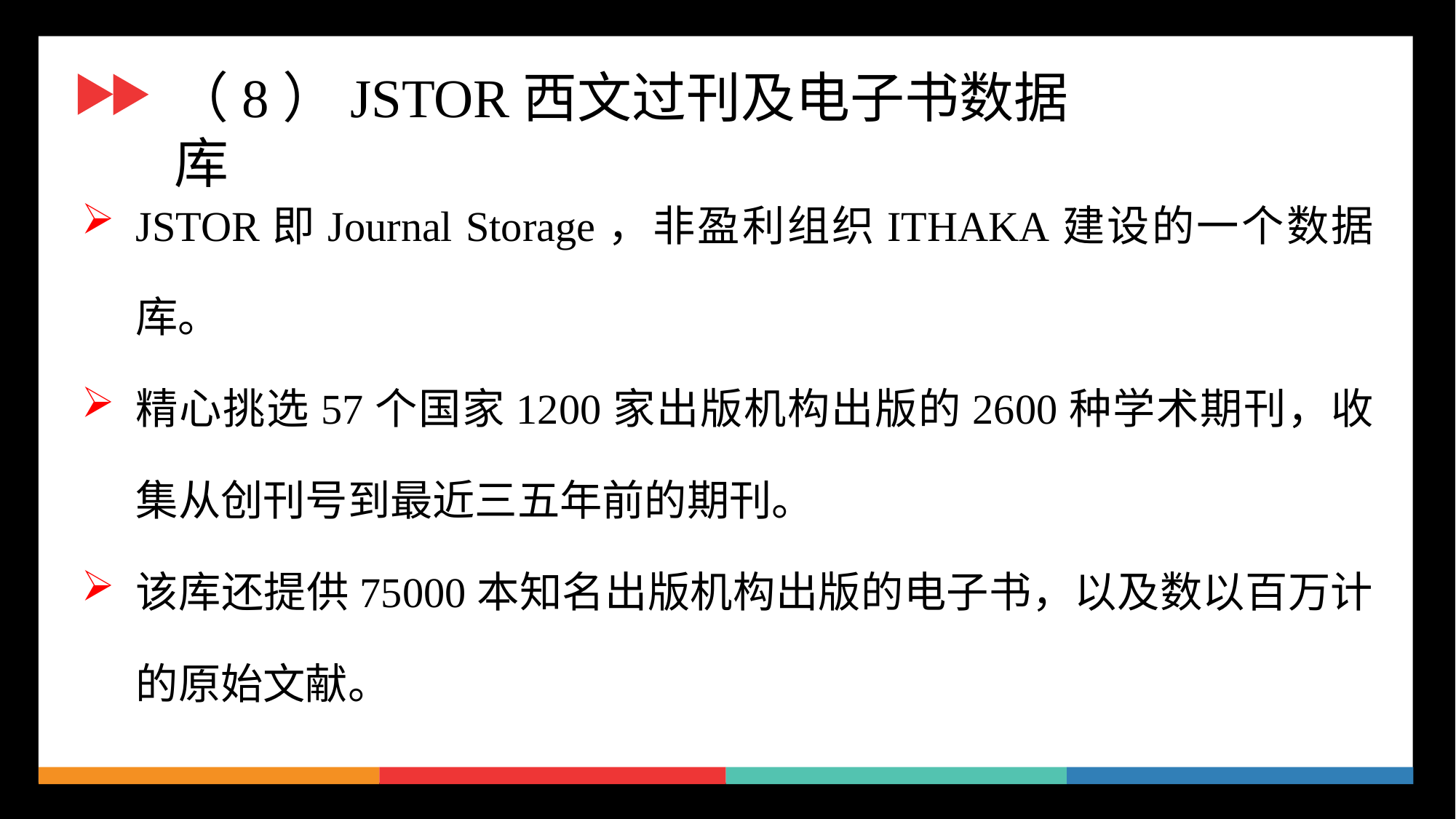

（8）JSTOR西文过刊及电子书数据库

JSTOR即Journal Storage，非盈利组织ITHAKA建设的一个数据库。
精心挑选57个国家1200家出版机构出版的2600种学术期刊，收集从创刊号到最近三五年前的期刊。
该库还提供75000本知名出版机构出版的电子书，以及数以百万计的原始文献。